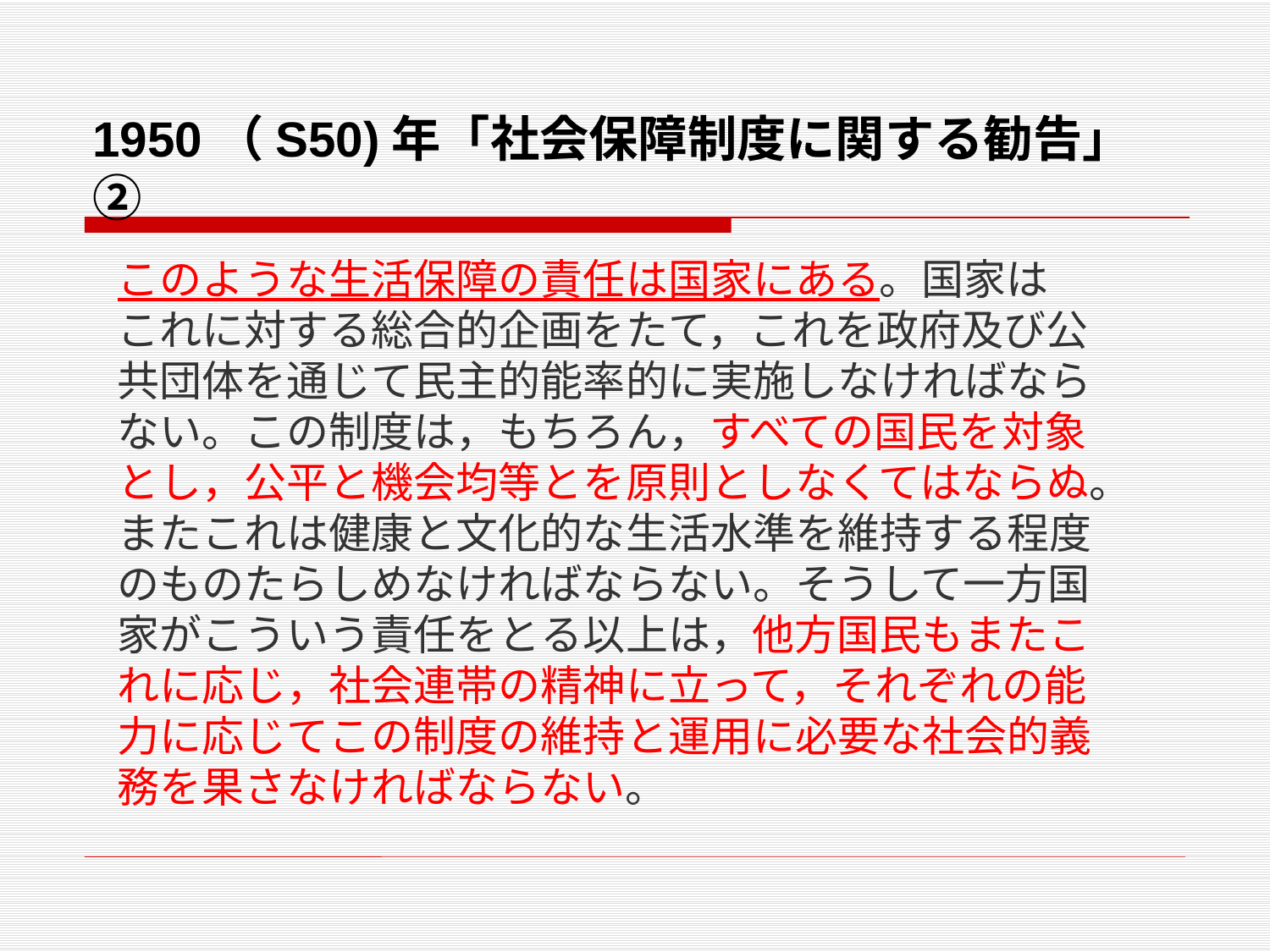

# 1950（S50)年「社会保障制度に関する勧告」②
このような生活保障の責任は国家にある。国家は
これに対する総合的企画をたて，これを政府及び公
共団体を通じて民主的能率的に実施しなければなら
ない。この制度は，もちろん，すべての国民を対象
とし，公平と機会均等とを原則としなくてはならぬ。
またこれは健康と文化的な生活水準を維持する程度
のものたらしめなければならない。そうして一方国
家がこういう責任をとる以上は，他方国民もまたこ
れに応じ，社会連帯の精神に立って，それぞれの能
力に応じてこの制度の維持と運用に必要な社会的義
務を果さなければならない。